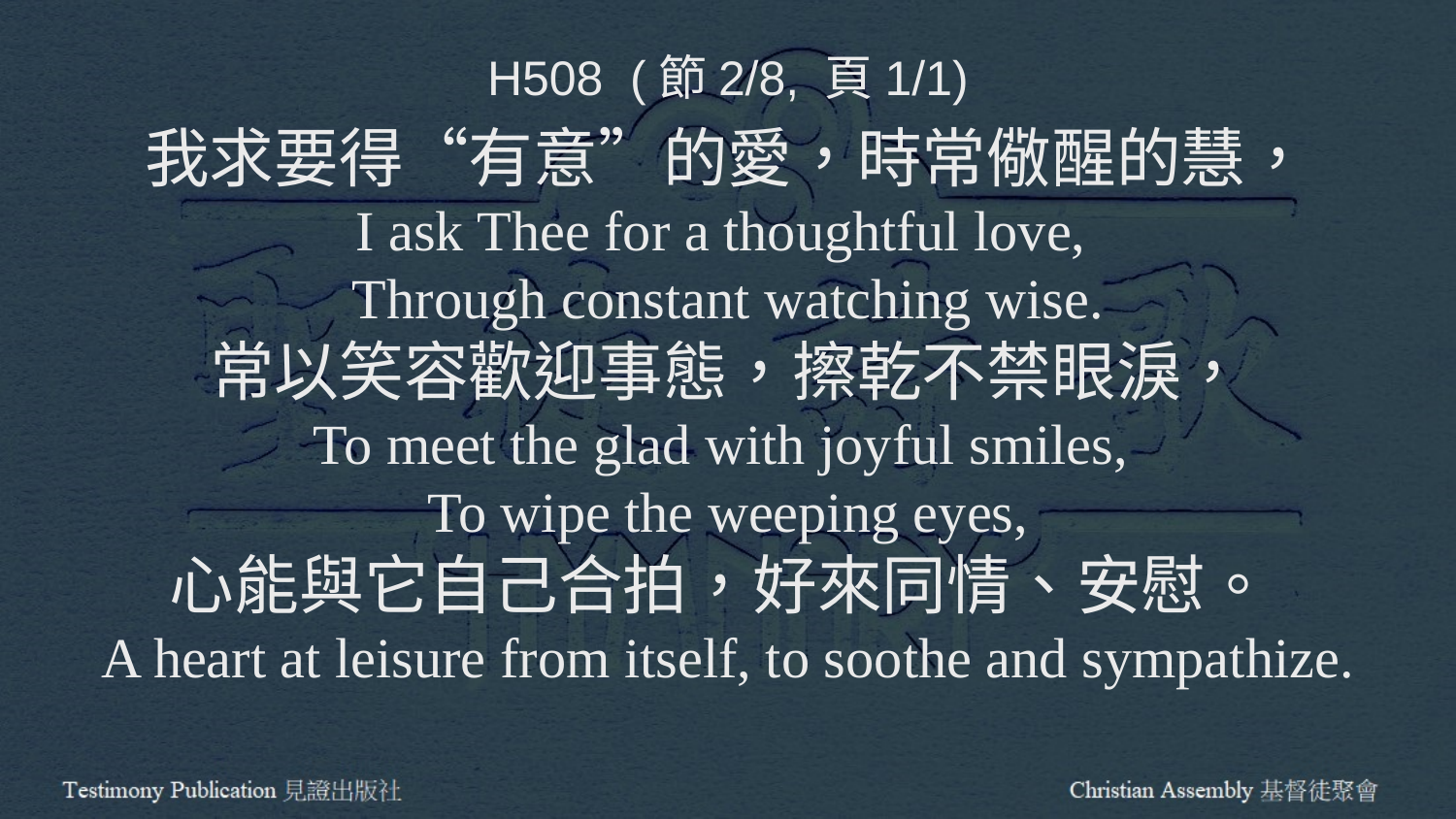

H508  (節2/8, 頁1/1)
我求要得“有意”的愛，時常儆醒的慧，
I ask Thee for a thoughtful love,
Through constant watching wise.
常以笑容歡迎事態，擦乾不禁眼淚，
To meet the glad with joyful smiles,
To wipe the weeping eyes,
心能與它自己合拍，好來同情、安慰。
A heart at leisure from itself, to soothe and sympathize.